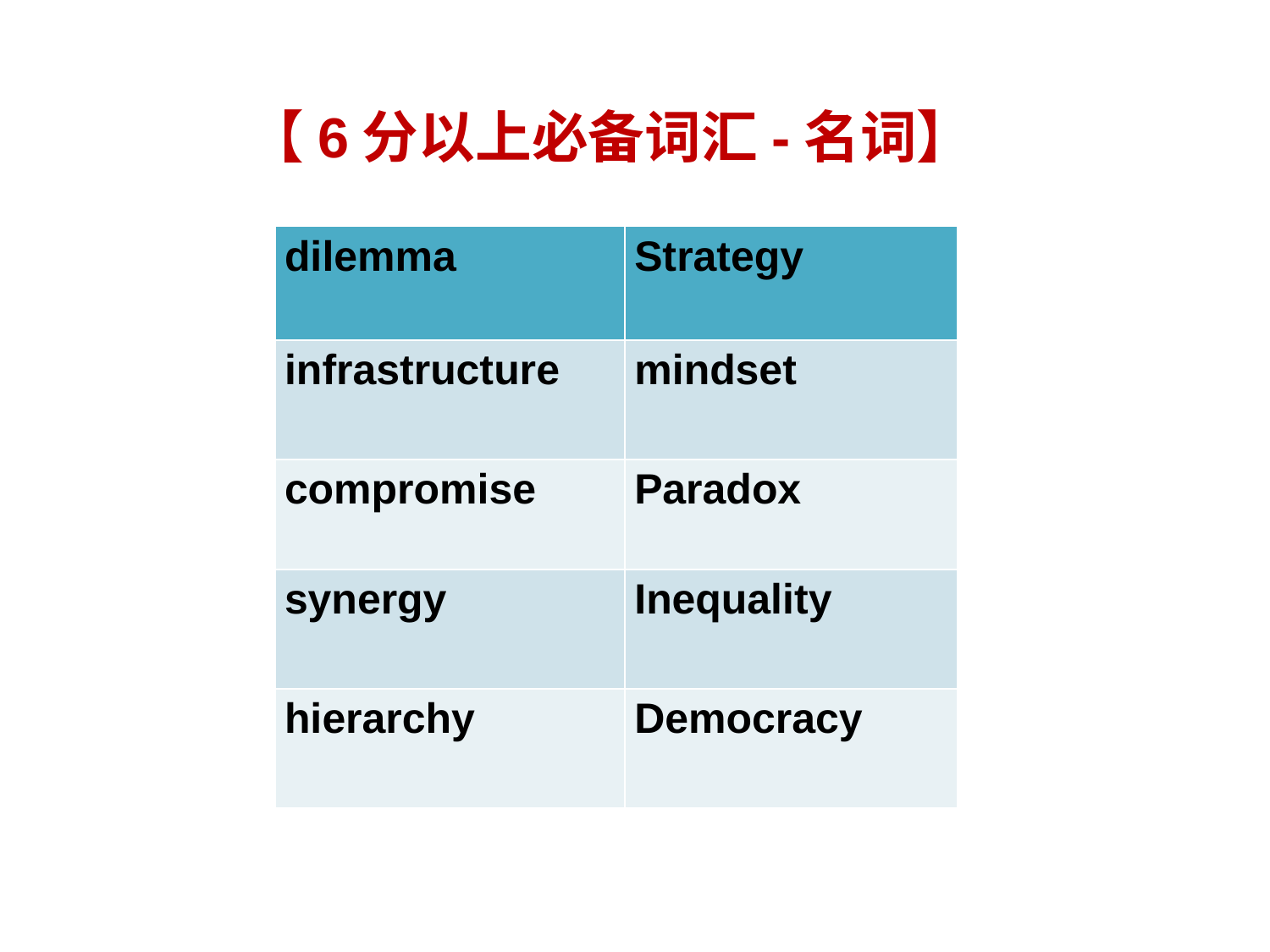

【6分以上必备词汇-名词】
| dilemma | Strategy |
| --- | --- |
| infrastructure | mindset |
| compromise | Paradox |
| synergy | Inequality |
| hierarchy | Democracy |